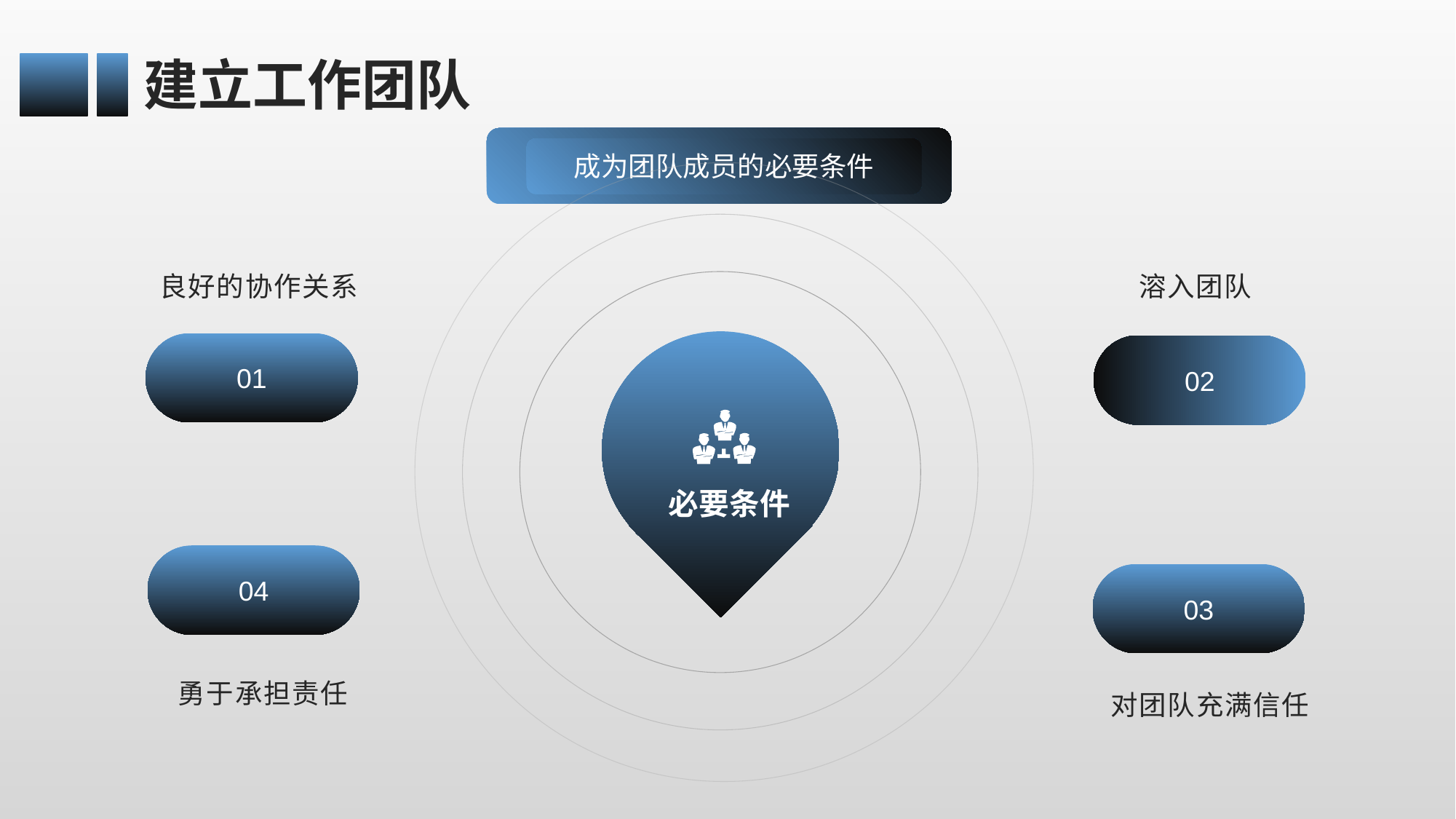

建立工作团队

成为团队成员的必要条件

良好的协作关系
溶入团队

01
02

必要条件
04
03
勇于承担责任

对团队充满信任